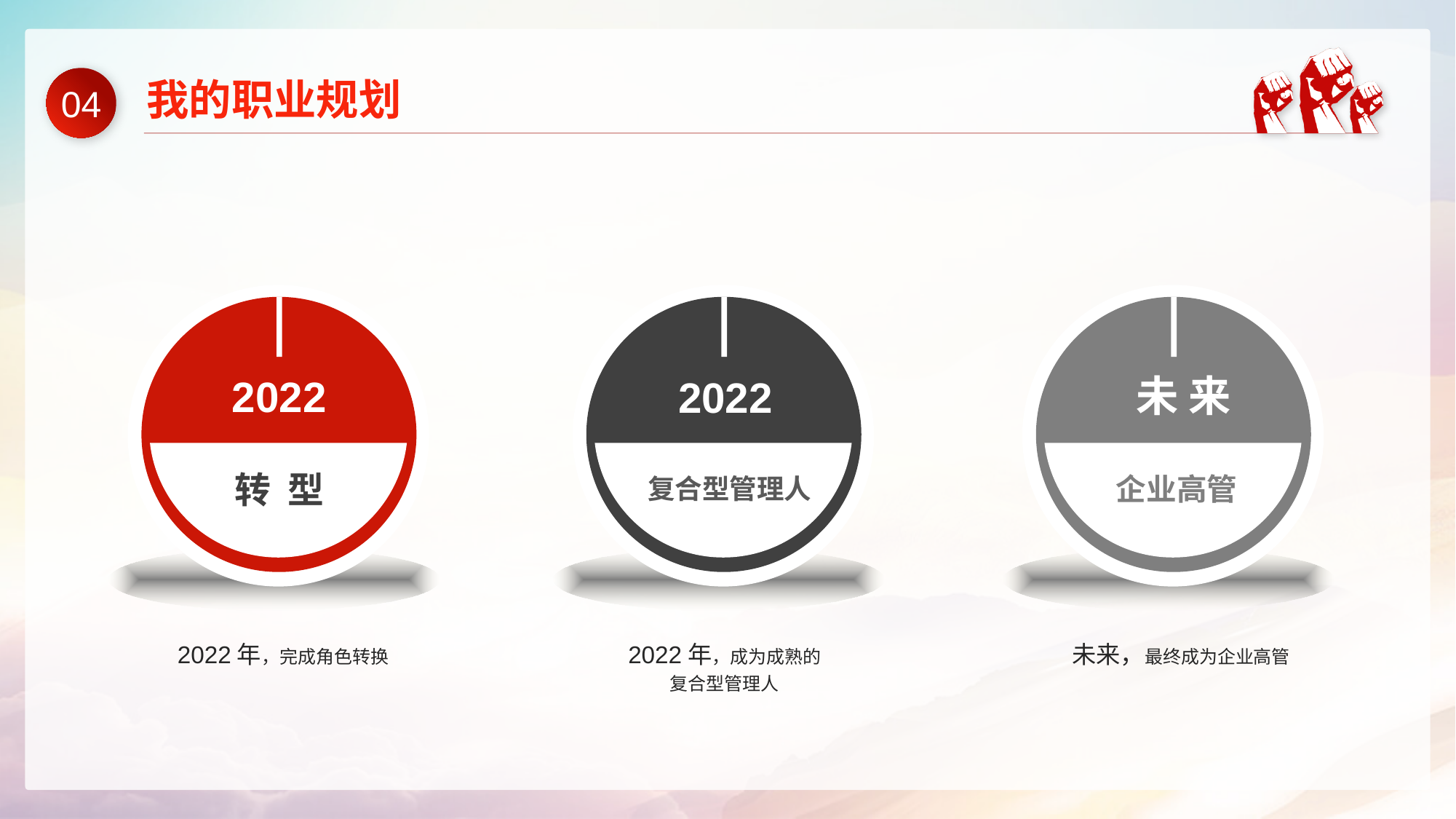

我的职业规划
04

2022
转  型

2022
复合型管理人

未 来
企业高管
2022年，完成角色转换
2022年，成为成熟的
复合型管理人
未来，最终成为企业高管